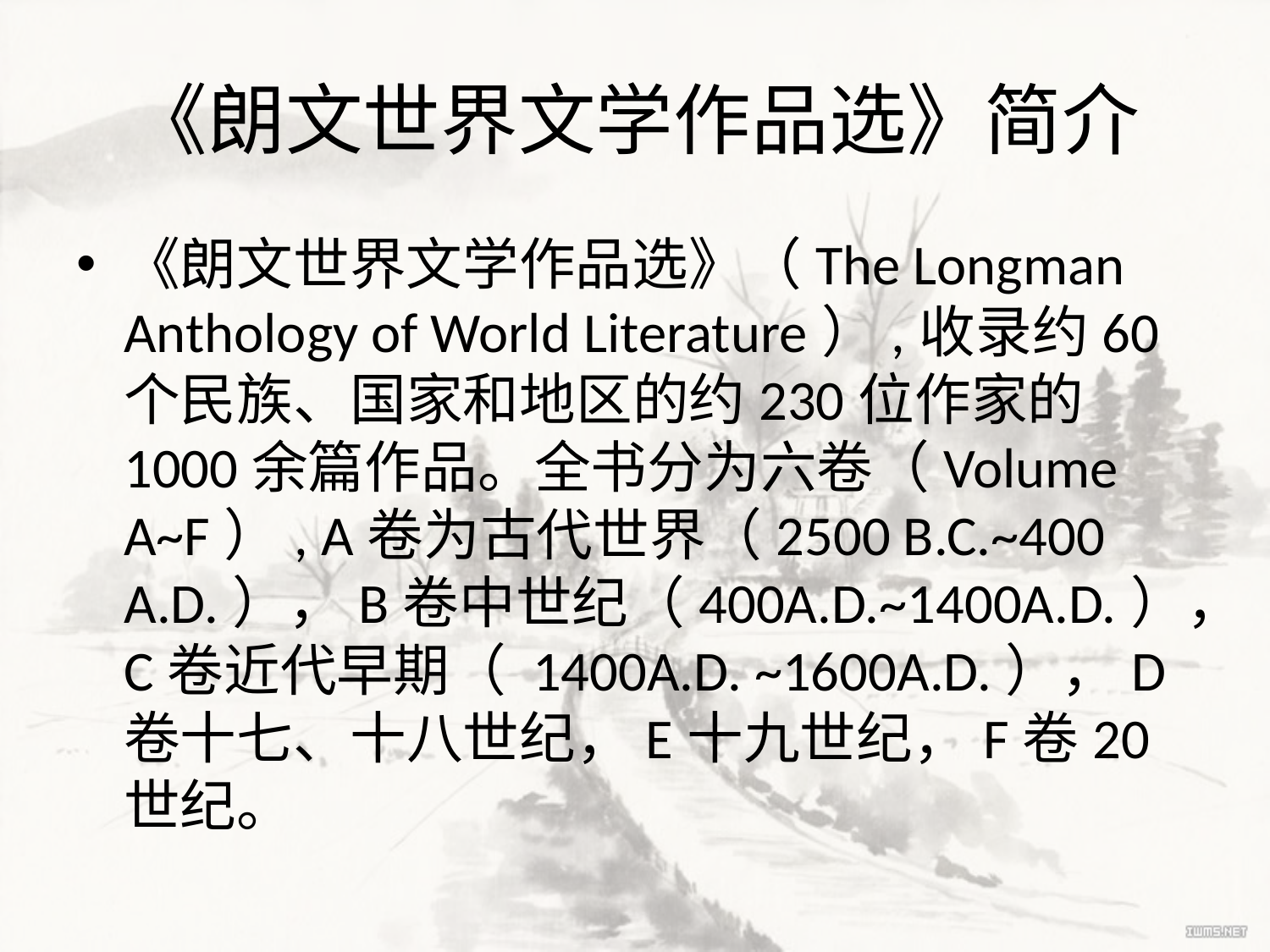

# 《朗文世界文学作品选》简介
《朗文世界文学作品选》（The Longman Anthology of World Literature）,收录约60个民族、国家和地区的约230位作家的1000余篇作品。全书分为六卷（Volume A~F）, A卷为古代世界（2500 B.C.~400 A.D.），B卷中世纪（400A.D.~1400A.D.），C卷近代早期（ 1400A.D. ~1600A.D.），D卷十七、十八世纪，E十九世纪，F卷20世纪。